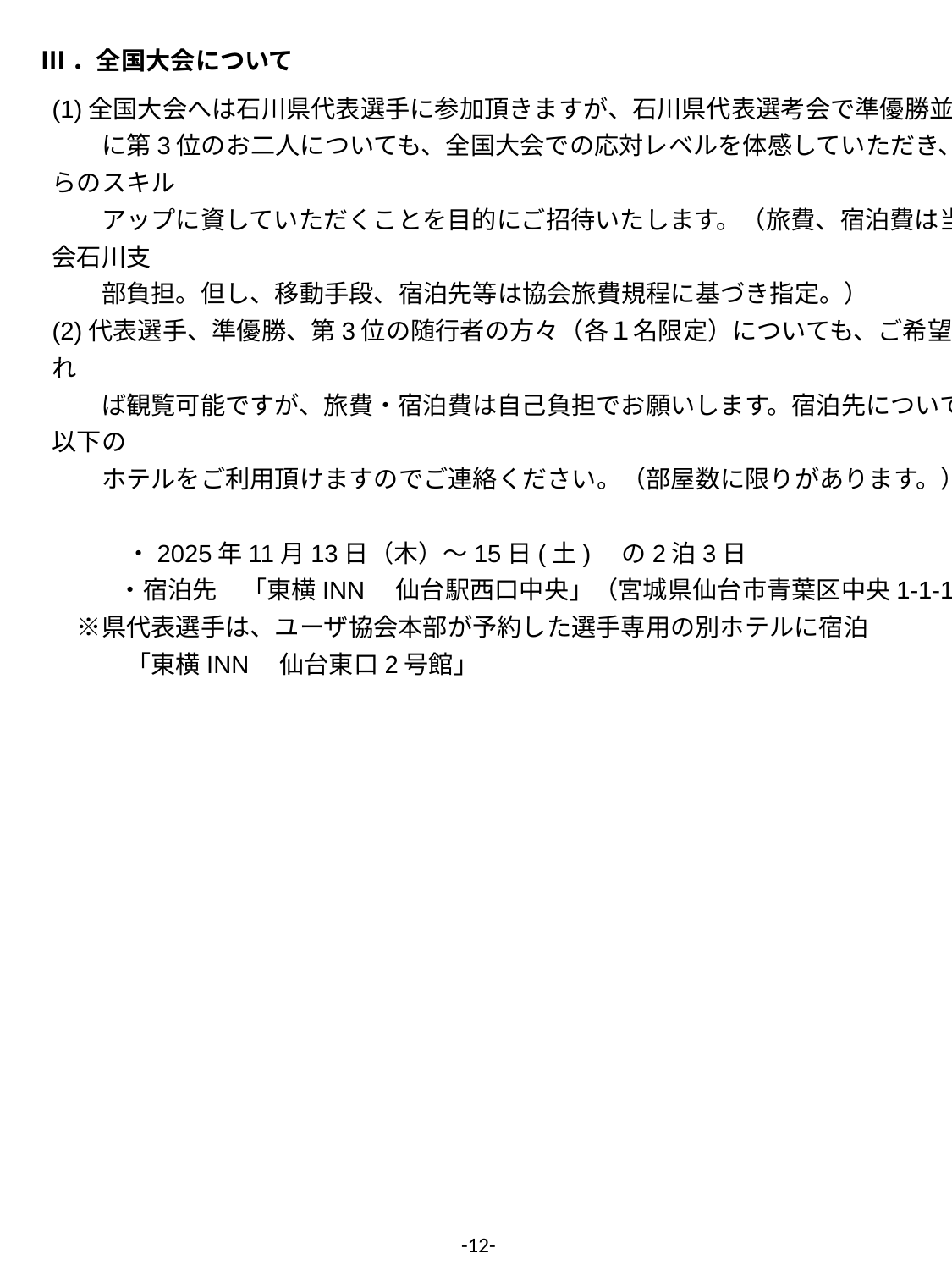

Ⅲ．全国大会について
(1)全国大会へは石川県代表選手に参加頂きますが、石川県代表選考会で準優勝並び
　　に第3位のお二人についても、全国大会での応対レベルを体感していただき、自らのスキル
　　アップに資していただくことを目的にご招待いたします。（旅費、宿泊費は当協会石川支
　　部負担。但し、移動手段、宿泊先等は協会旅費規程に基づき指定。）
(2)代表選手、準優勝、第3位の随行者の方々（各１名限定）についても、ご希望があれ
　　ば観覧可能ですが、旅費・宿泊費は自己負担でお願いします。宿泊先については以下の
　　ホテルをご利用頂けますのでご連絡ください。（部屋数に限りがあります。）

　　　・2025年11月13日（木）～15日(土)　の2泊3日
 　　 ・宿泊先　「東横INN　仙台駅西口中央」（宮城県仙台市青葉区中央1-1-10）
　※県代表選手は、ユーザ協会本部が予約した選手専用の別ホテルに宿泊
　　　「東横INN　仙台東口2号館」

-12-